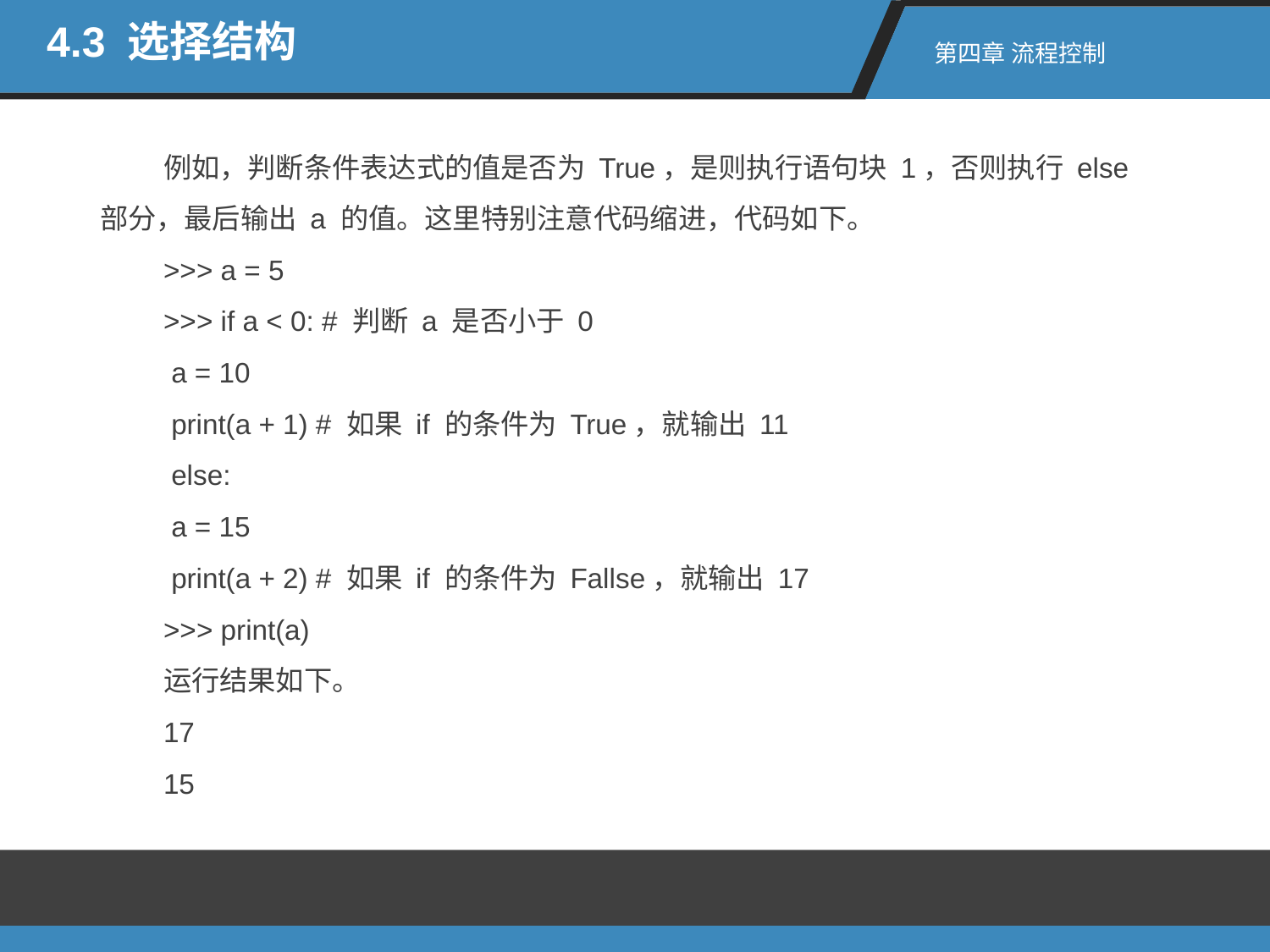

4.3 选择结构
第四章 流程控制
例如，判断条件表达式的值是否为 True，是则执行语句块 1，否则执行 else 部分，最后输出 a 的值。这里特别注意代码缩进，代码如下。
>>> a = 5
>>> if a < 0: # 判断 a 是否小于 0
 a = 10
 print(a + 1) # 如果 if 的条件为 True，就输出 11
 else:
 a = 15
 print(a + 2) # 如果 if 的条件为 Fallse，就输出 17
>>> print(a)
运行结果如下。
17
15